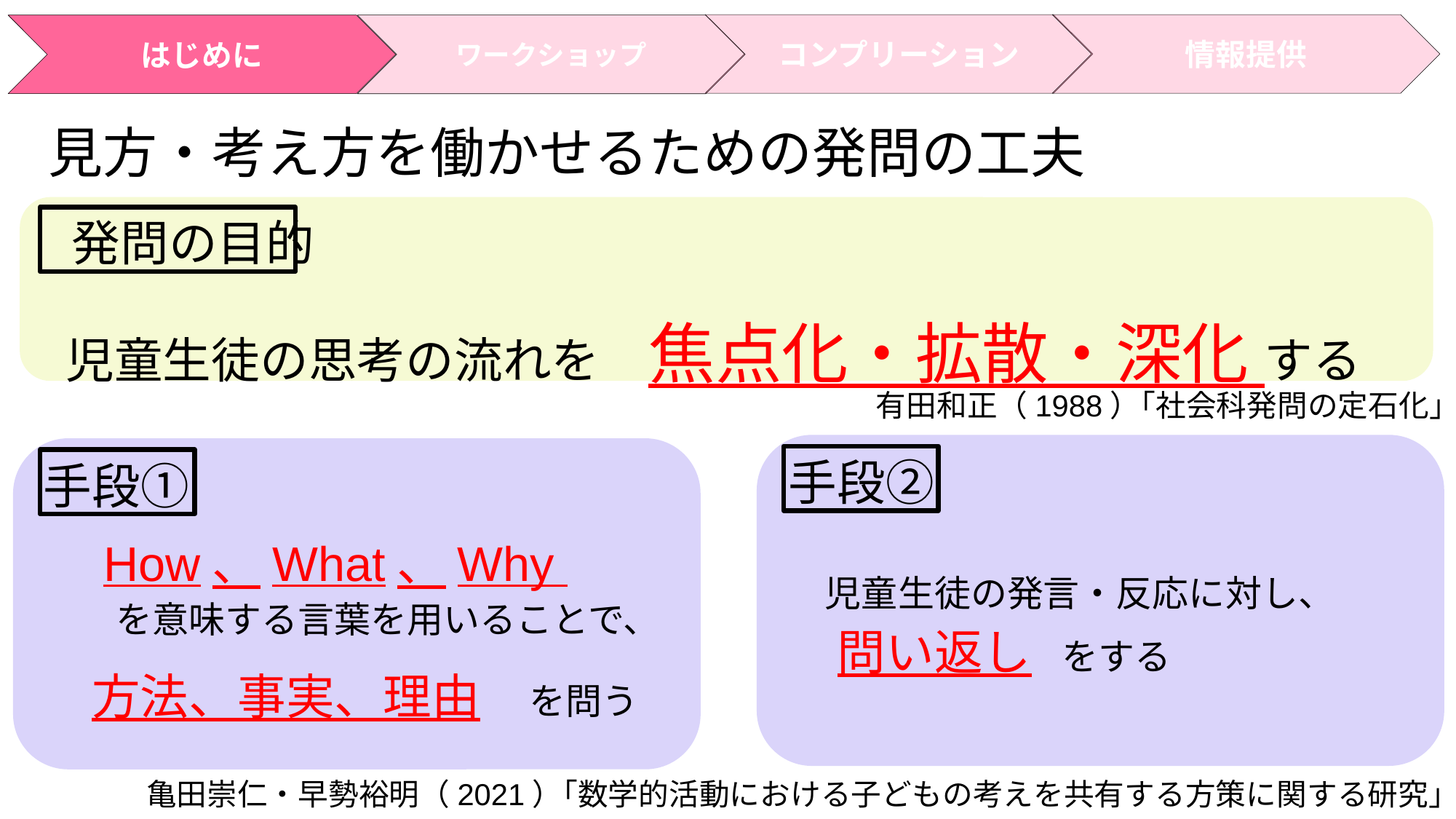

情報提供
コンプリーション
はじめに
ワークショップ
見方・考え方を働かせるための発問の工夫

　発問の目的
　児童生徒の思考の流れを　焦点化・拡散・深化 する

有田和正（1988）｢社会科発問の定石化｣

手段②

　児童生徒の発言・反応に対し、

　問い返し　をする

手段①

　How、What、Why

　　を意味する言葉を用いることで、

　方法、事実、理由　を問う

亀田崇仁・早勢裕明（2021）｢数学的活動における子どもの考えを共有する方策に関する研究｣